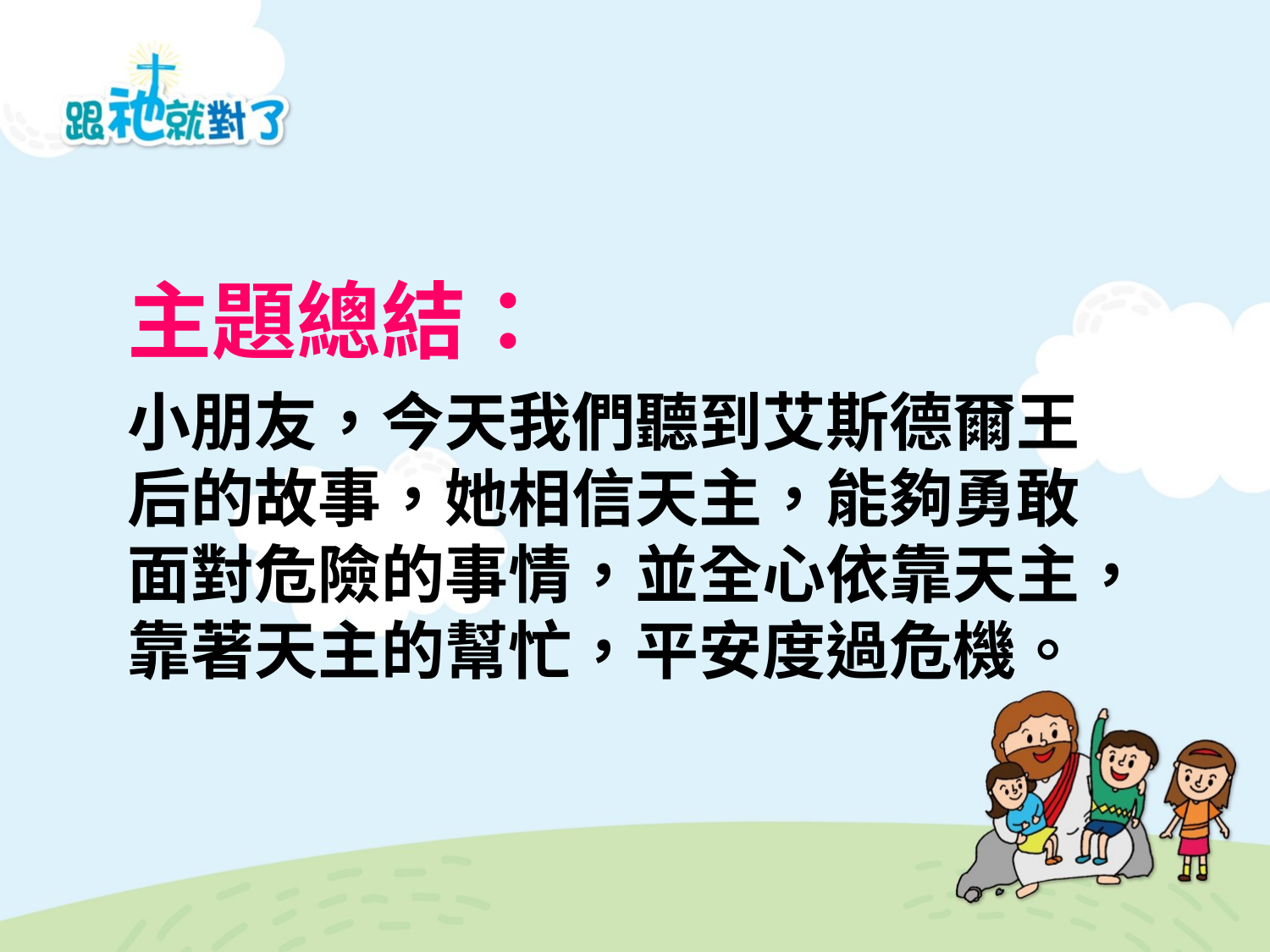

主題總結：
小朋友，今天我們聽到艾斯德爾王后的故事，她相信天主，能夠勇敢面對危險的事情，並全心依靠天主，靠著天主的幫忙，平安度過危機。